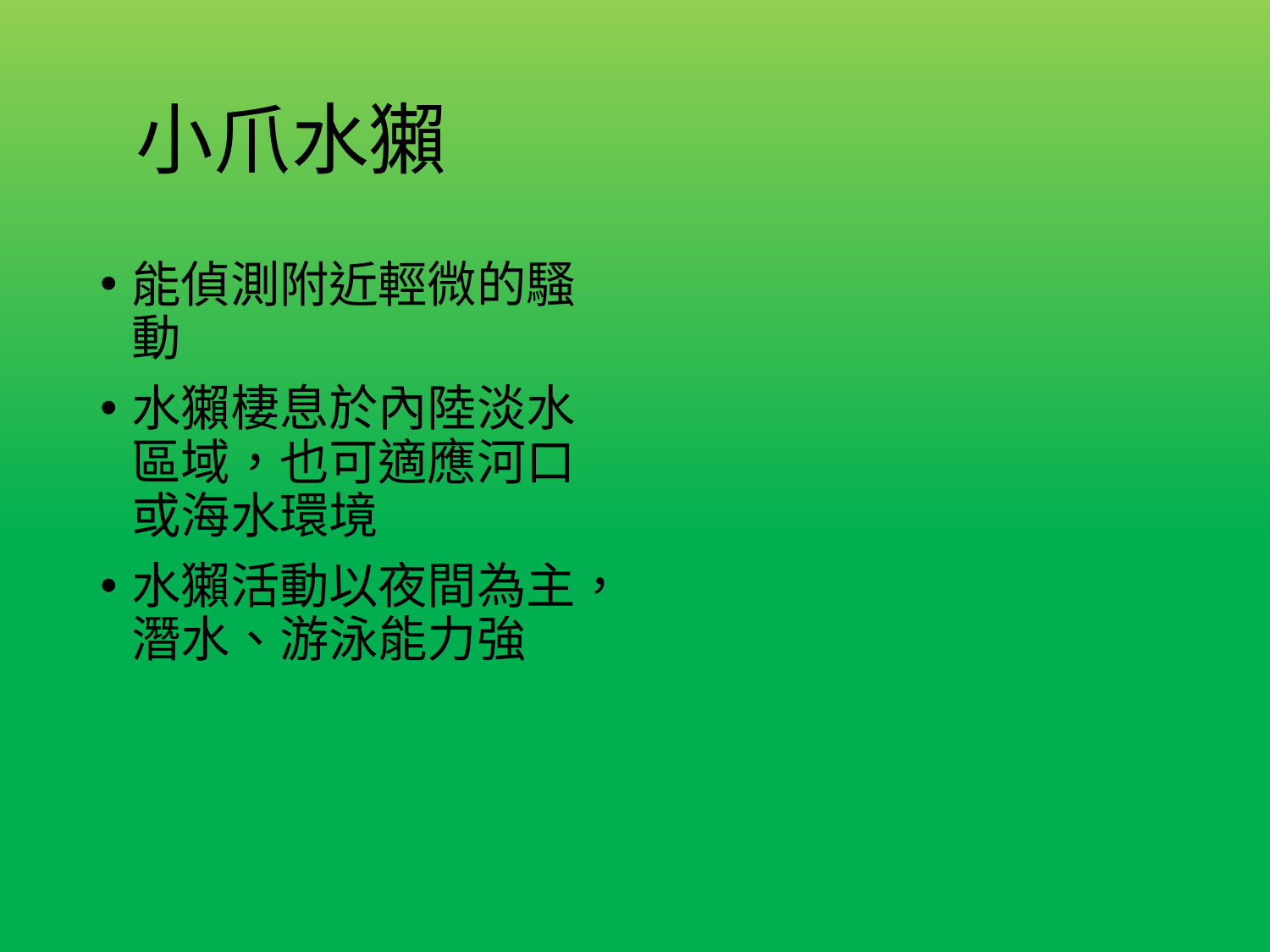

# 小爪水獺
能偵測附近輕微的騷動
水獺棲息於內陸淡水區域，也可適應河口或海水環境
水獺活動以夜間為主，潛水、游泳能力強